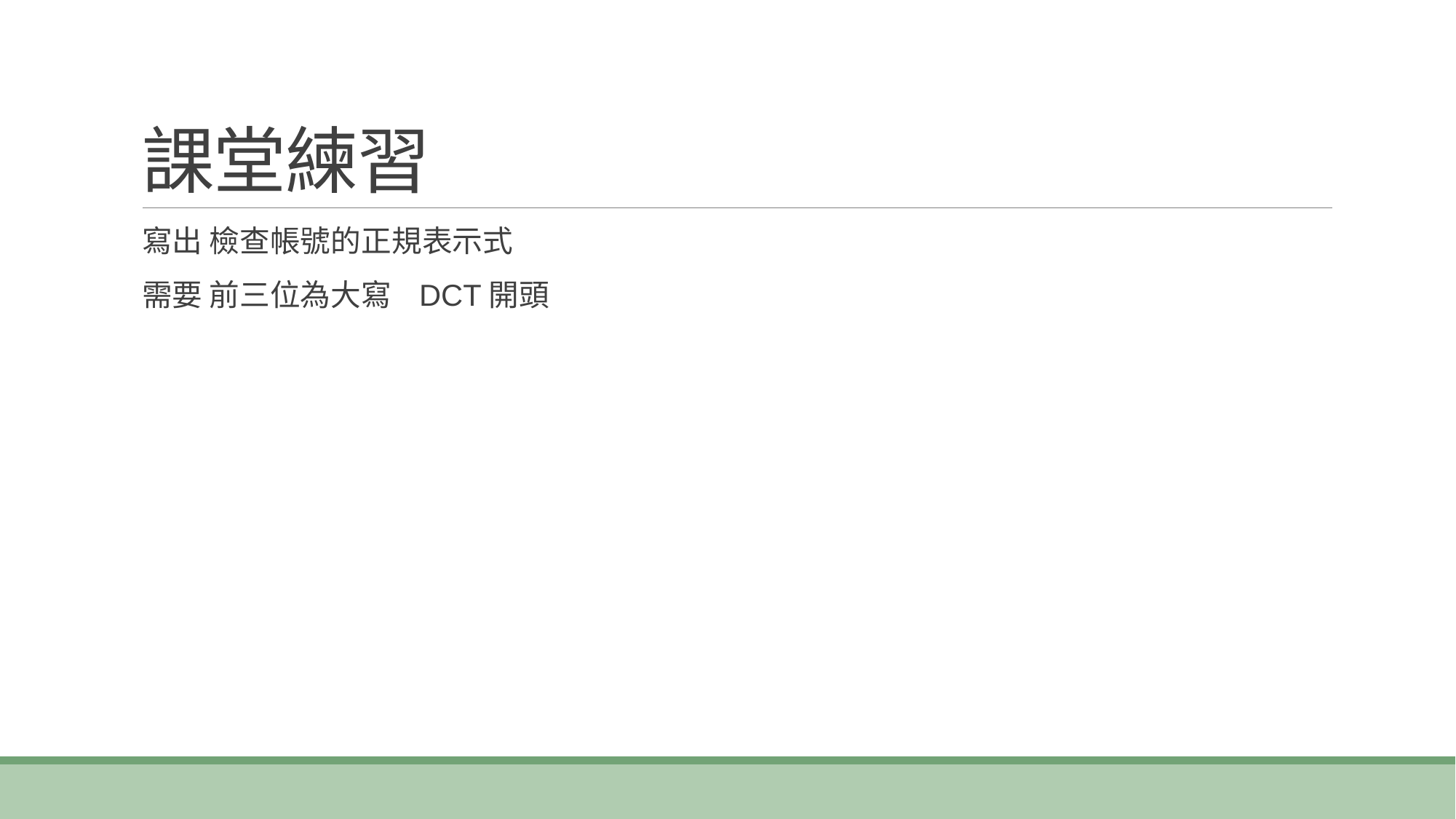

# 課堂練習
寫出 檢查帳號的正規表示式
需要 前三位為大寫   DCT開頭